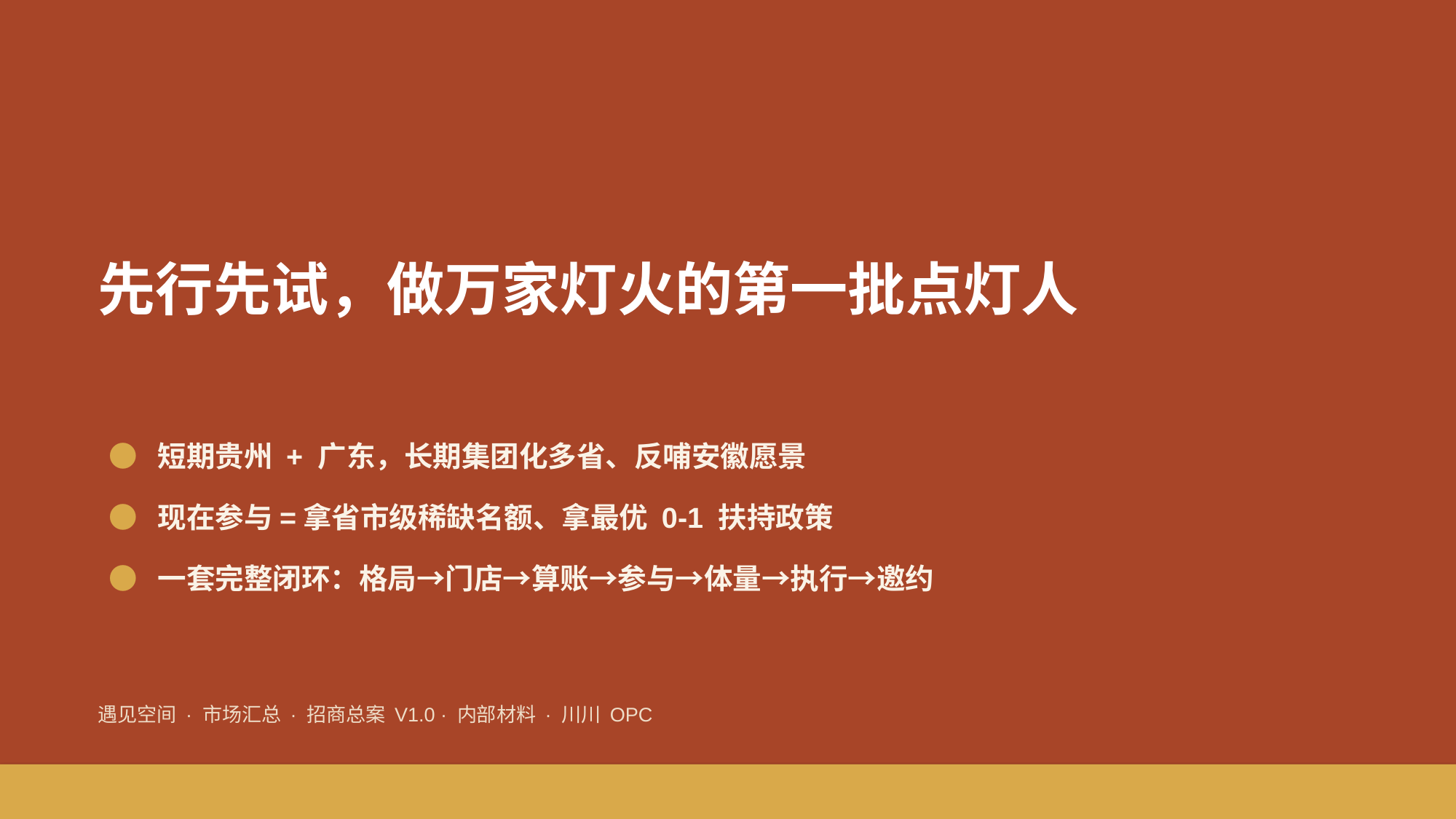

先行先试，做万家灯火的第一批点灯人
●  短期贵州 + 广东，长期集团化多省、反哺安徽愿景
●  现在参与=拿省市级稀缺名额、拿最优 0-1 扶持政策
●  一套完整闭环：格局→门店→算账→参与→体量→执行→邀约
遇见空间 · 市场汇总 · 招商总案 V1.0 · 内部材料 · 川川 OPC